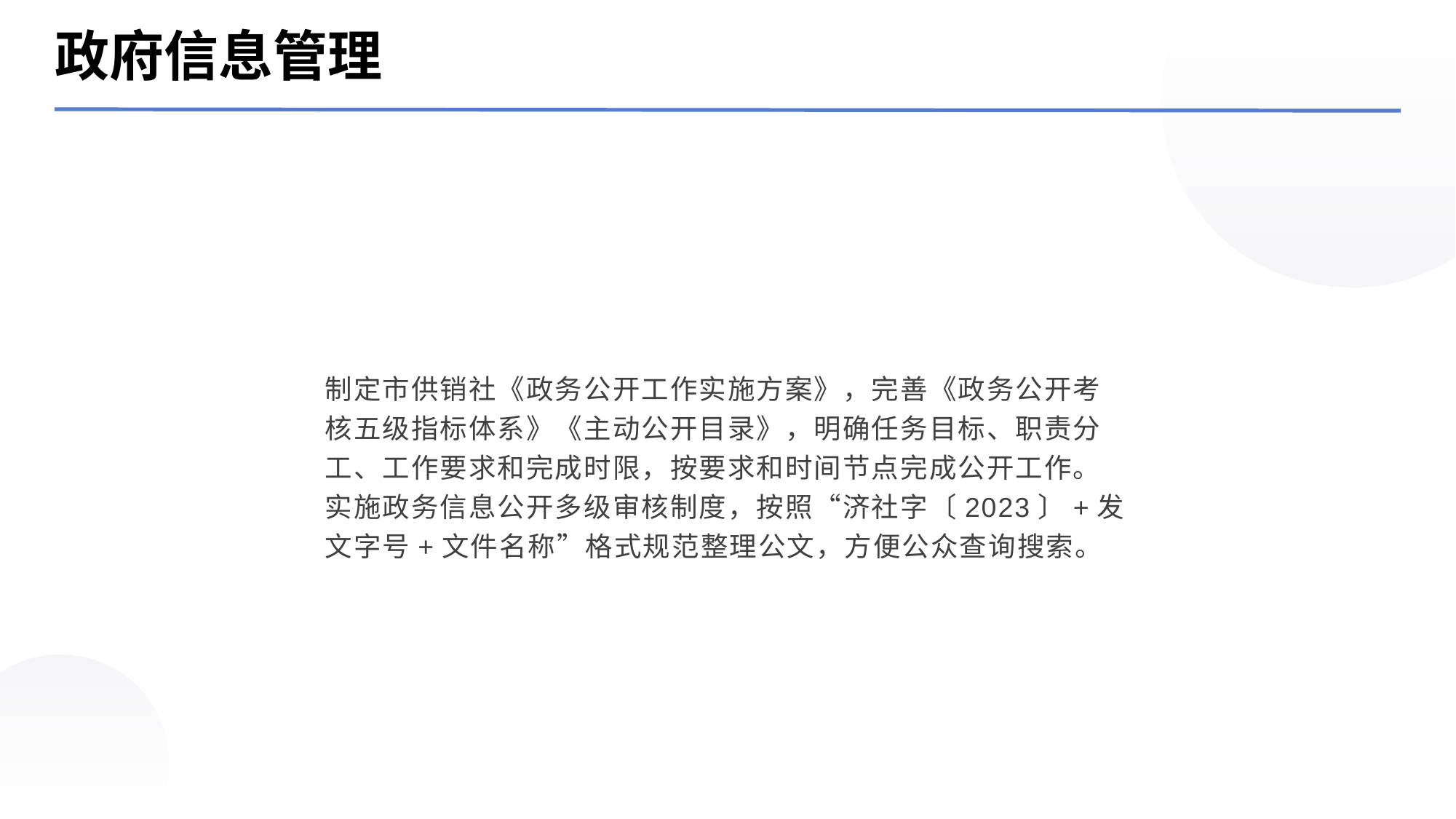

政府信息管理
制定市供销社《政务公开工作实施方案》，完善《政务公开考核五级指标体系》《主动公开目录》，明确任务目标、职责分工、工作要求和完成时限，按要求和时间节点完成公开工作。实施政务信息公开多级审核制度，按照“济社字〔2023〕+发文字号+文件名称”格式规范整理公文，方便公众查询搜索。